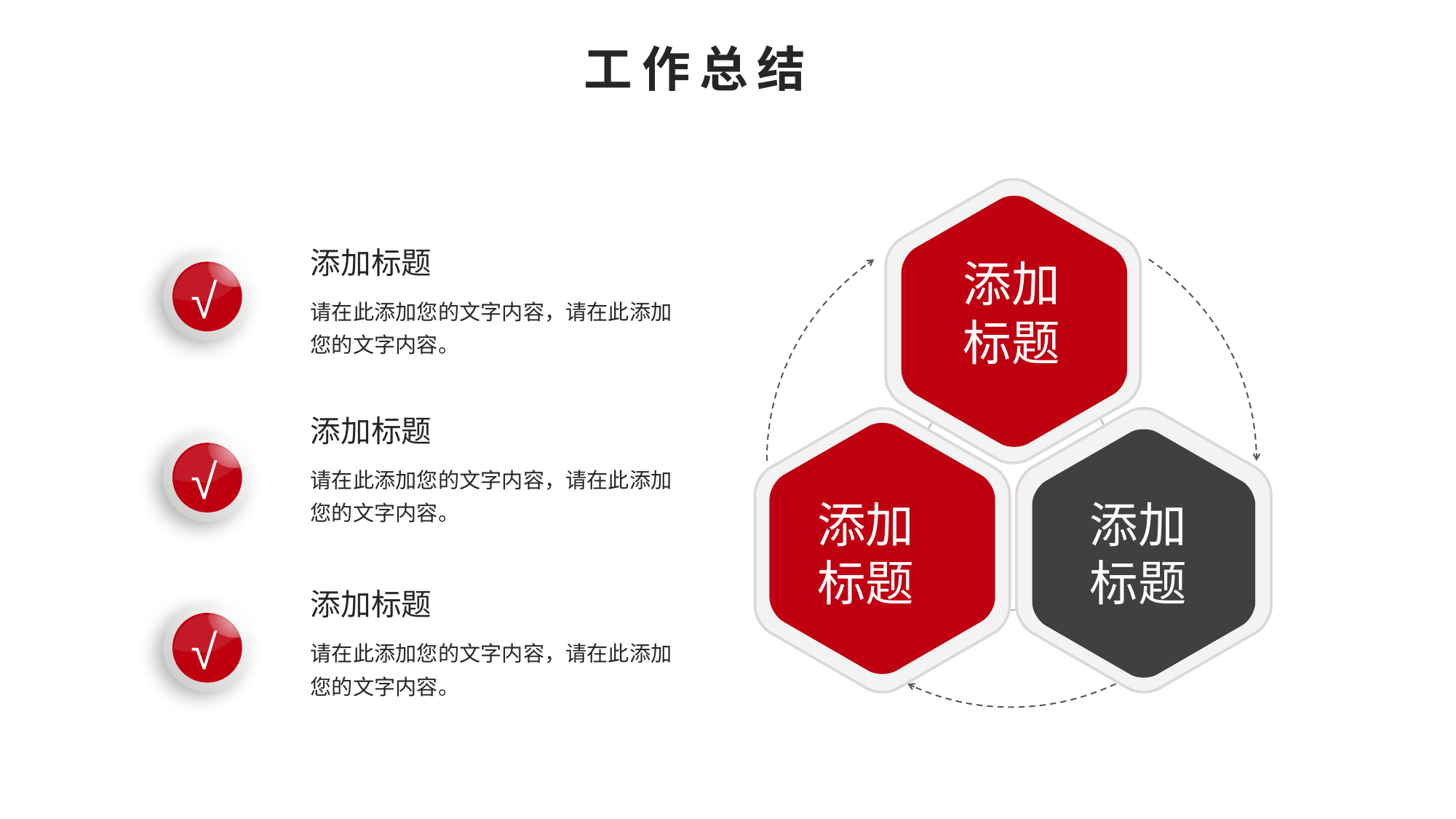

工作总结

添加标题

√
添加标题

请在此添加您的文字内容，请在此添加您的文字内容。
添加标题

√

请在此添加您的文字内容，请在此添加您的文字内容。
添加标题
添加标题
添加标题

√
请在此添加您的文字内容，请在此添加您的文字内容。